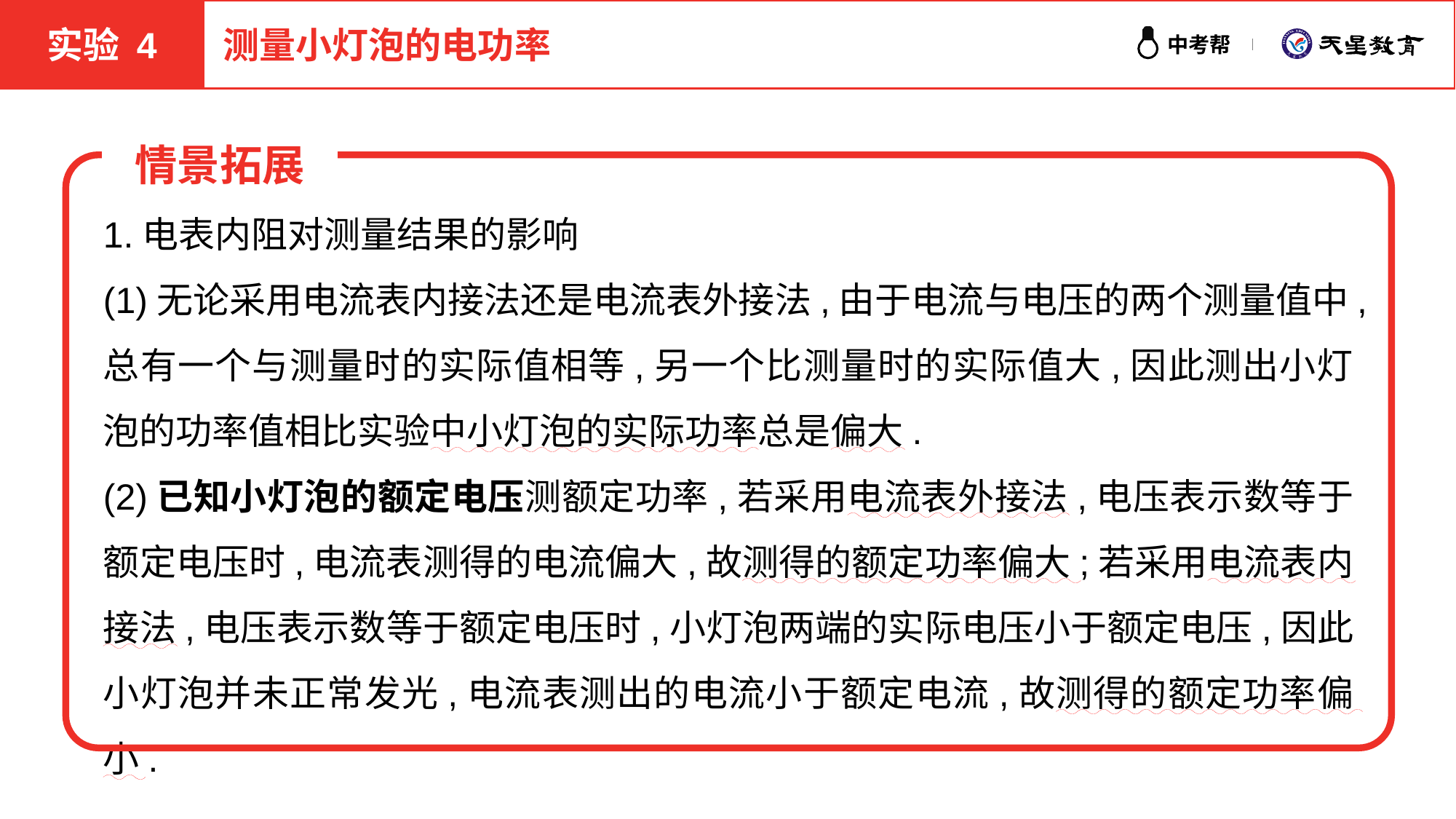

实验 4
测量小灯泡的电功率
情景拓展

1.电表内阻对测量结果的影响
(1)无论采用电流表内接法还是电流表外接法,由于电流与电压的两个测量值中,总有一个与测量时的实际值相等,另一个比测量时的实际值大,因此测出小灯泡的功率值相比实验中小灯泡的实际功率总是偏大.
(2)已知小灯泡的额定电压测额定功率,若采用电流表外接法,电压表示数等于额定电压时,电流表测得的电流偏大,故测得的额定功率偏大;若采用电流表内接法,电压表示数等于额定电压时,小灯泡两端的实际电压小于额定电压,因此小灯泡并未正常发光,电流表测出的电流小于额定电流,故测得的额定功率偏小.